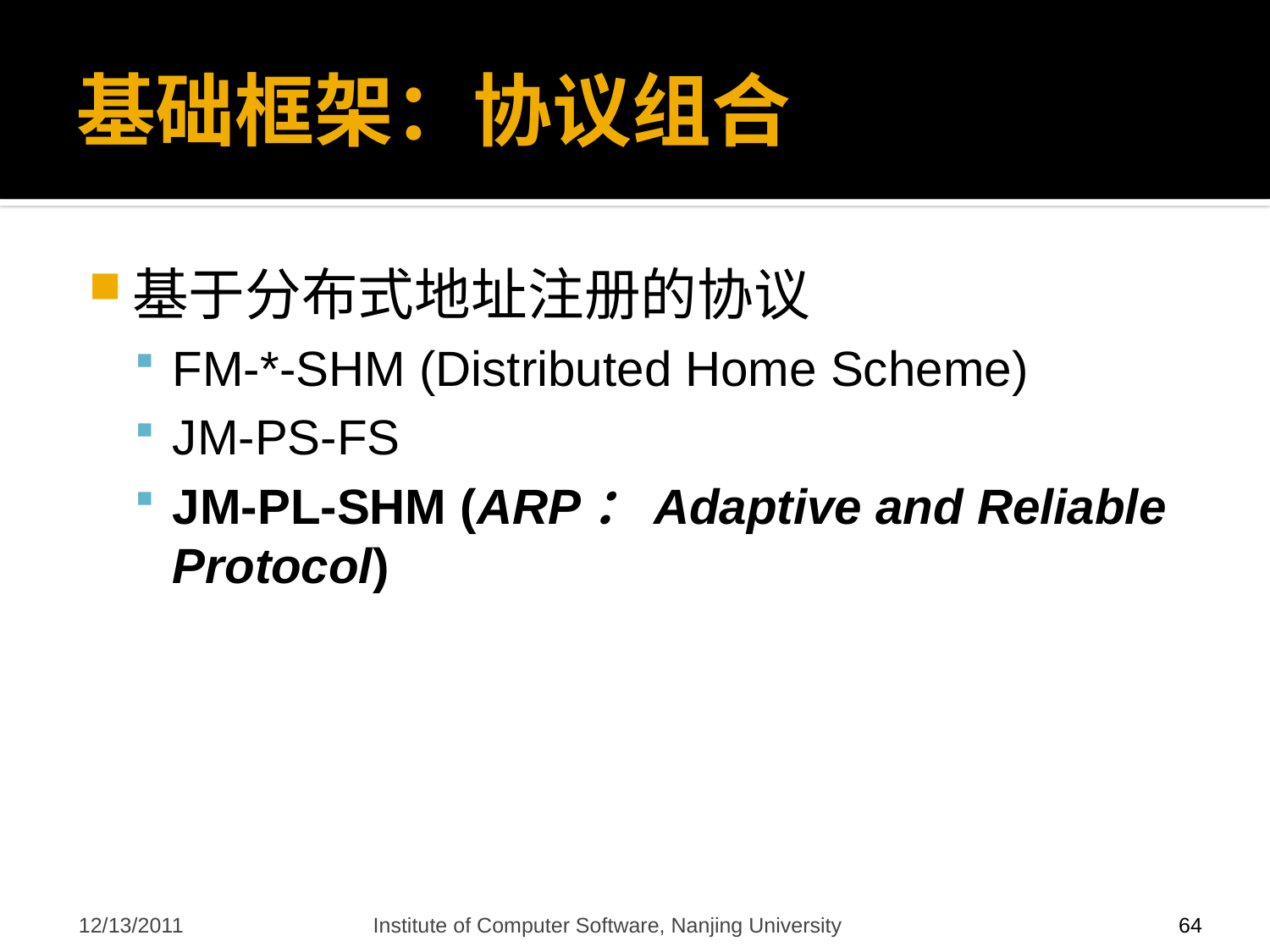

# 基础框架：协议组合
基于分布式地址注册的协议
FM-*-SHM (Distributed Home Scheme)
JM-PS-FS
JM-PL-SHM (ARP：Adaptive and Reliable Protocol)

64
12/13/2011
Institute of Computer Software, Nanjing University
64